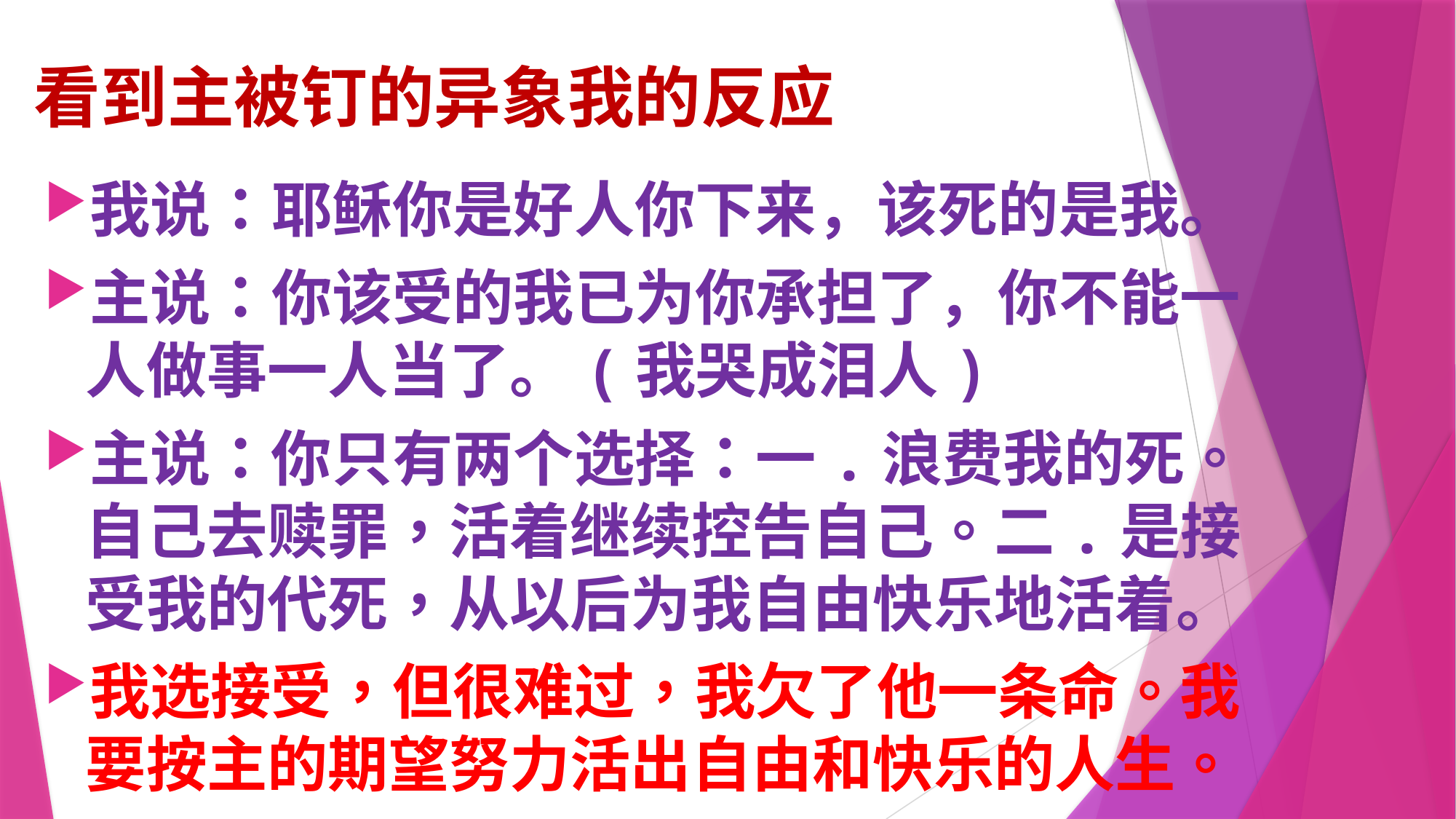

# 看到主被钉的异象我的反应
我说：耶稣你是好人你下来，该死的是我。
主说：你该受的我已为你承担了，你不能一人做事一人当了。(我哭成泪人)
主说：你只有两个选择：一.浪费我的死。自己去赎罪，活着继续控告自己。二.是接受我的代死，从以后为我自由快乐地活着。
我选接受，但很难过，我欠了他一条命。我要按主的期望努力活出自由和快乐的人生。